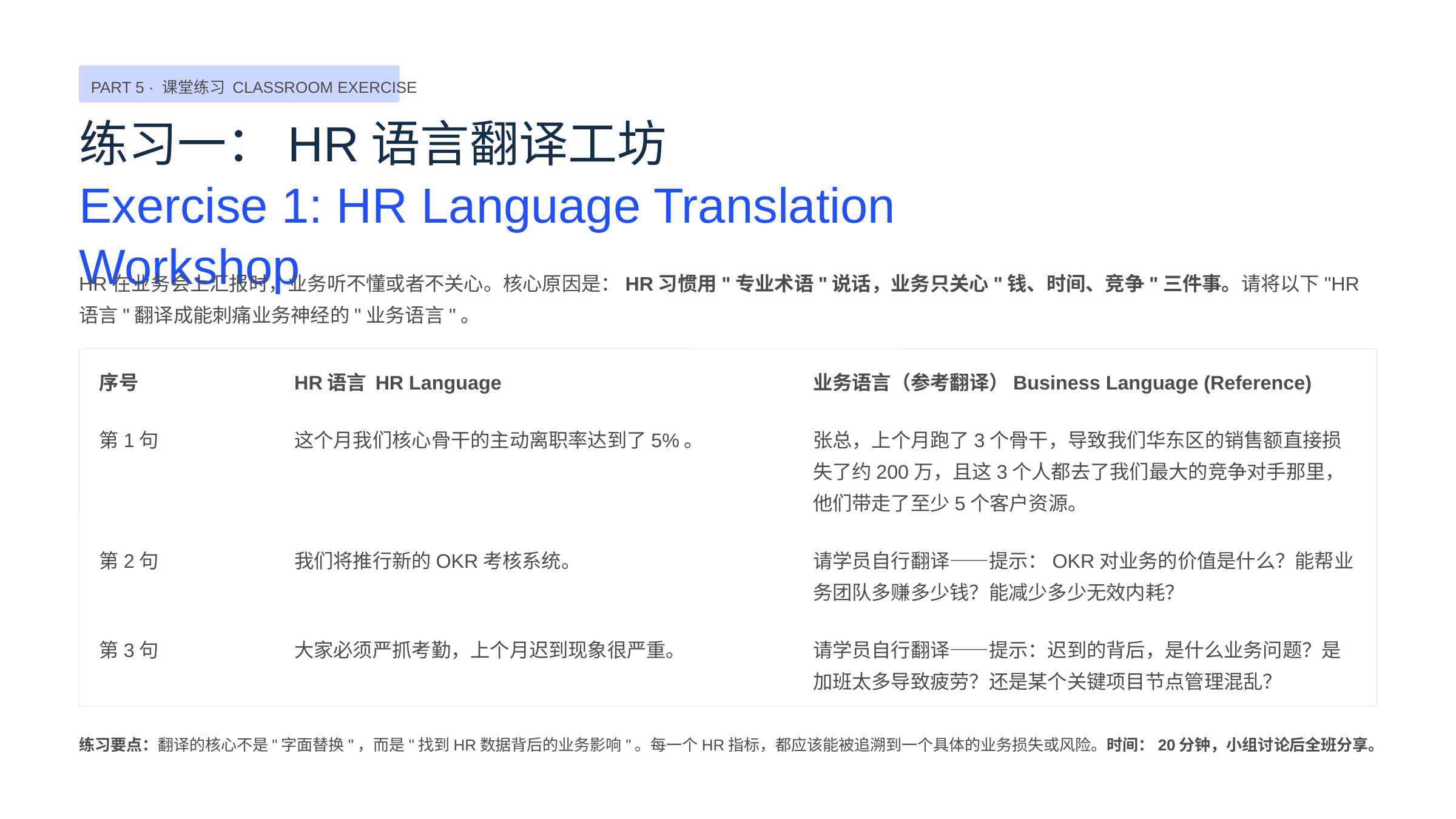

PART 5 · 课堂练习 CLASSROOM EXERCISE
练习一：HR语言翻译工坊
Exercise 1: HR Language Translation Workshop
HR在业务会上汇报时，业务听不懂或者不关心。核心原因是：HR习惯用"专业术语"说话，业务只关心"钱、时间、竞争"三件事。请将以下"HR语言"翻译成能刺痛业务神经的"业务语言"。

序号
HR语言 HR Language
业务语言（参考翻译）Business Language (Reference)
第1句
这个月我们核心骨干的主动离职率达到了5%。
张总，上个月跑了3个骨干，导致我们华东区的销售额直接损失了约200万，且这3个人都去了我们最大的竞争对手那里，他们带走了至少5个客户资源。
第2句
我们将推行新的OKR考核系统。
请学员自行翻译——提示：OKR对业务的价值是什么？能帮业务团队多赚多少钱？能减少多少无效内耗？
第3句
大家必须严抓考勤，上个月迟到现象很严重。
请学员自行翻译——提示：迟到的背后，是什么业务问题？是加班太多导致疲劳？还是某个关键项目节点管理混乱？
练习要点：翻译的核心不是"字面替换"，而是"找到HR数据背后的业务影响"。每一个HR指标，都应该能被追溯到一个具体的业务损失或风险。时间：20分钟，小组讨论后全班分享。